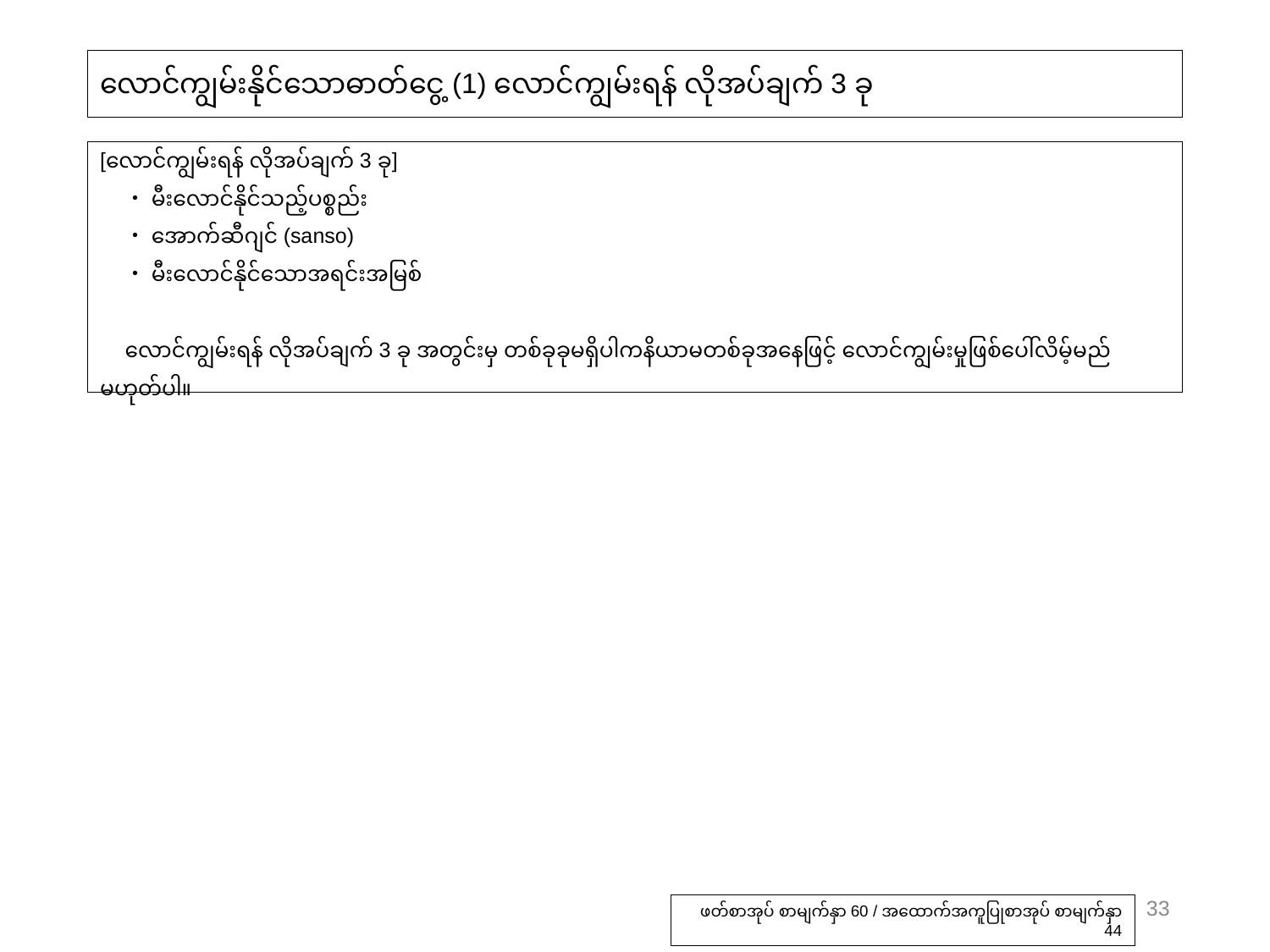

# လောင်ကျွမ်းနိုင်သောဓာတ်ငွေ့ (1) လောင်ကျွမ်းရန် လိုအပ်ချက် 3 ခု
[လောင်ကျွမ်းရန် လိုအပ်ချက် 3 ခု]
・မီးလောင်နိုင်သည့်ပစ္စည်း
・အောက်ဆီဂျင် (sanso)
・မီးလောင်နိုင်သောအရင်းအမြစ်

လောင်ကျွမ်းရန် လိုအပ်ချက် 3 ခု အတွင်းမှ တစ်ခုခုမရှိပါကနိယာမတစ်ခုအနေဖြင့် လောင်ကျွမ်းမှုဖြစ်ပေါ်လိမ့်မည်မဟုတ်ပါ။
33
ဖတ်စာအုပ် စာမျက်နှာ 60 / အထောက်အကူပြုစာအုပ် စာမျက်နှာ 44